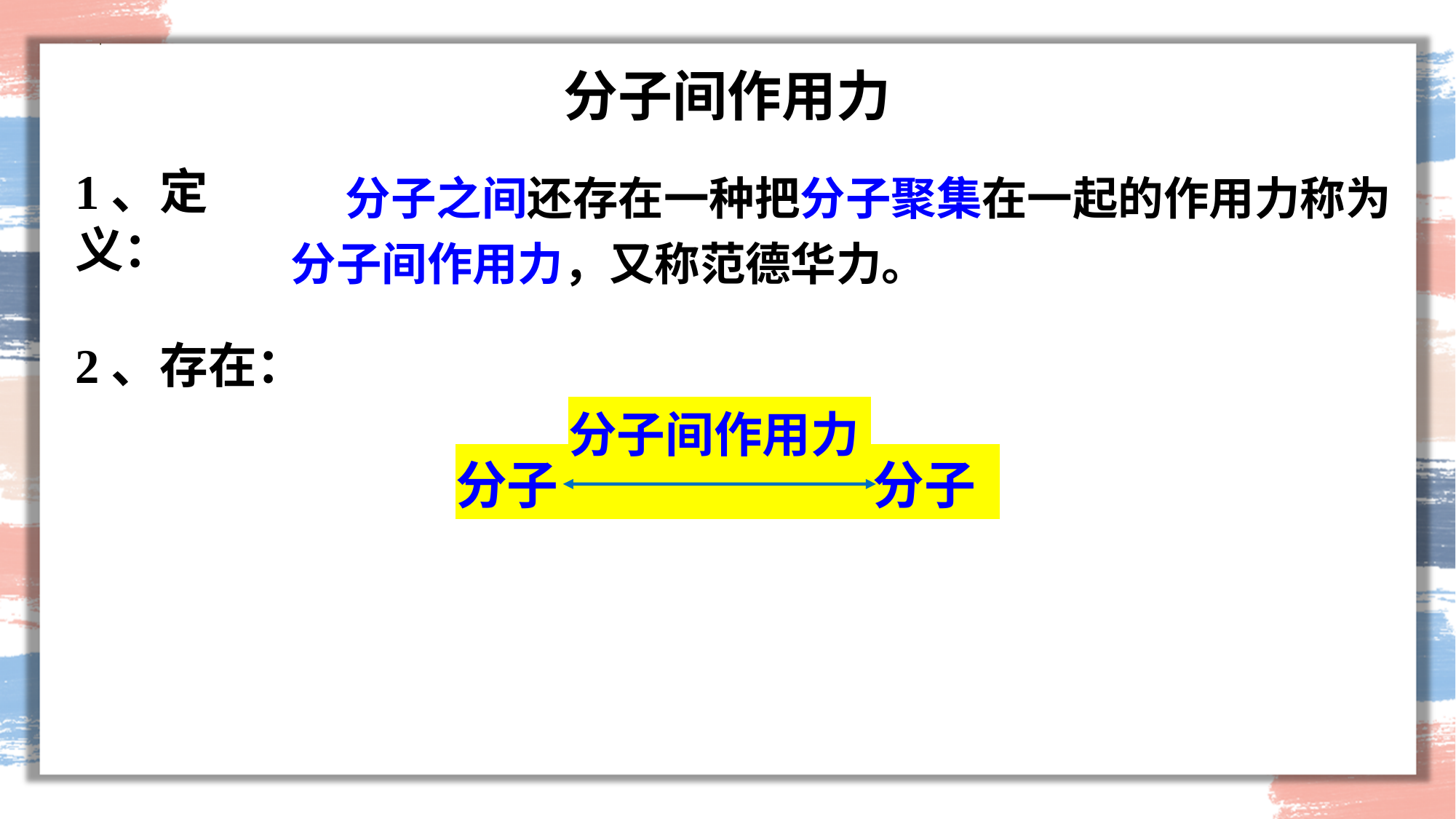

分子间作用力
分子之间还存在一种把分子聚集在一起的作用力称为分子间作用力，又称范德华力。
1、定义：
2、存在：
分子间作用力

分子                           分子